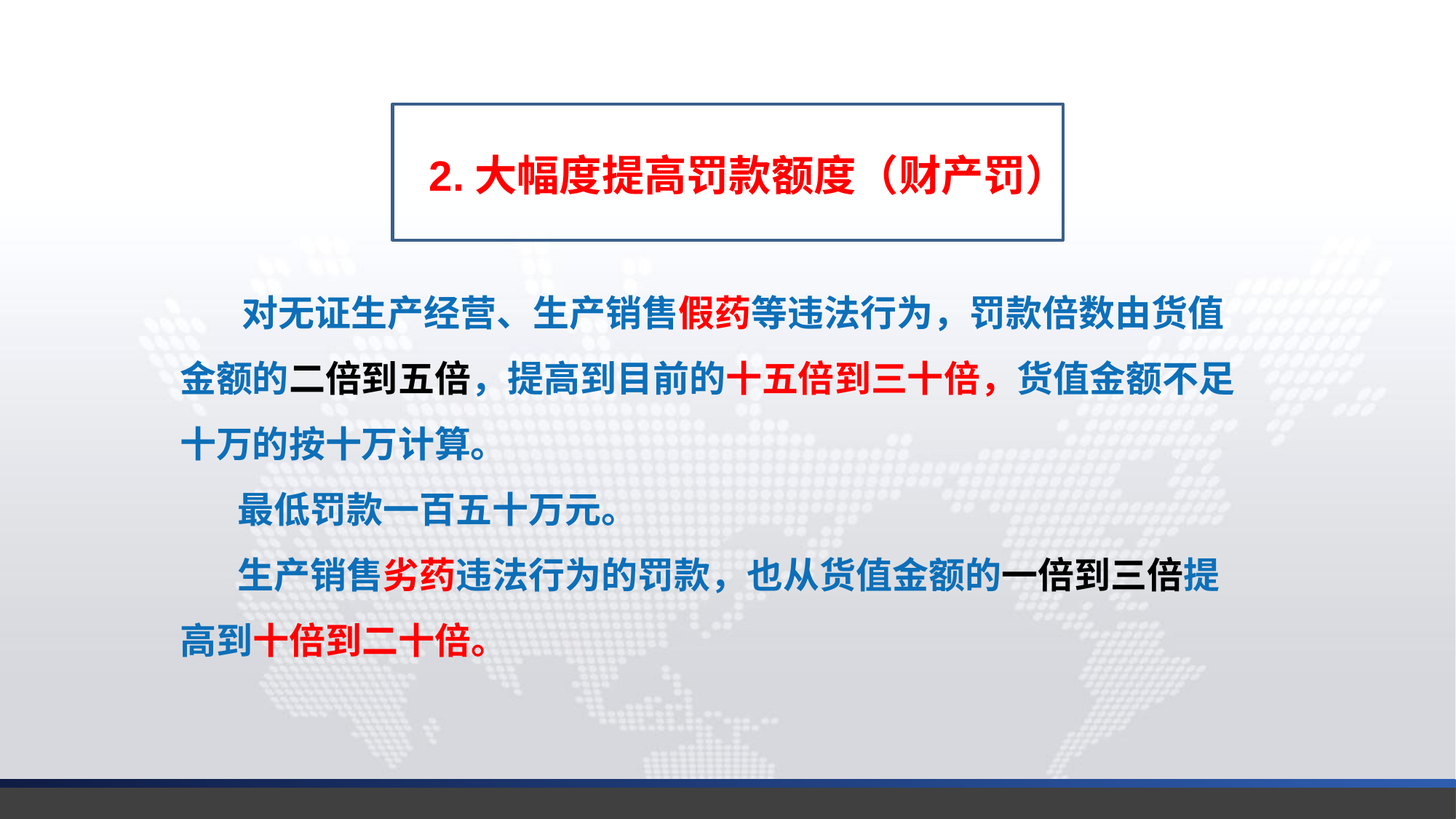

2.大幅度提高罚款额度（财产罚）
         对无证生产经营、生产销售假药等违法行为，罚款倍数由货值金额的二倍到五倍，提高到目前的十五倍到三十倍，货值金额不足十万的按十万计算。
      最低罚款一百五十万元。
      生产销售劣药违法行为的罚款，也从货值金额的一倍到三倍提高到十倍到二十倍。

延时符